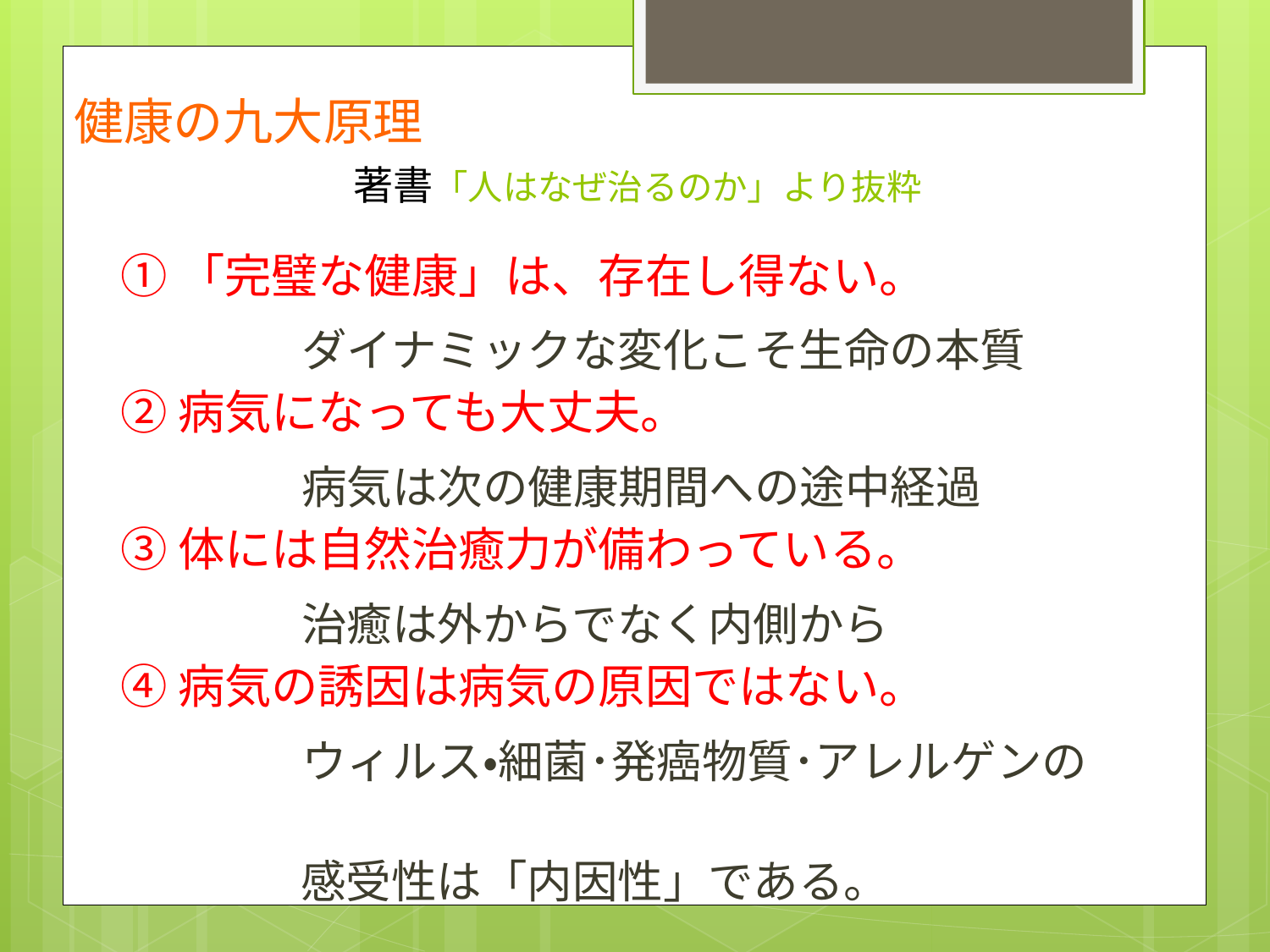

# 健康の九大原理 　　著書「人はなぜ治るのか」より抜粋
①「完璧な健康」は、存在し得ない。
　　　ダイナミックな変化こそ生命の本質
②病気になっても大丈夫。
　　　病気は次の健康期間への途中経過
③体には自然治癒力が備わっている。
　　　治癒は外からでなく内側から
④病気の誘因は病気の原因ではない。
　　　ウィルス・細菌･発癌物質･アレルゲンの
　　　　　　感受性は「内因性」である。